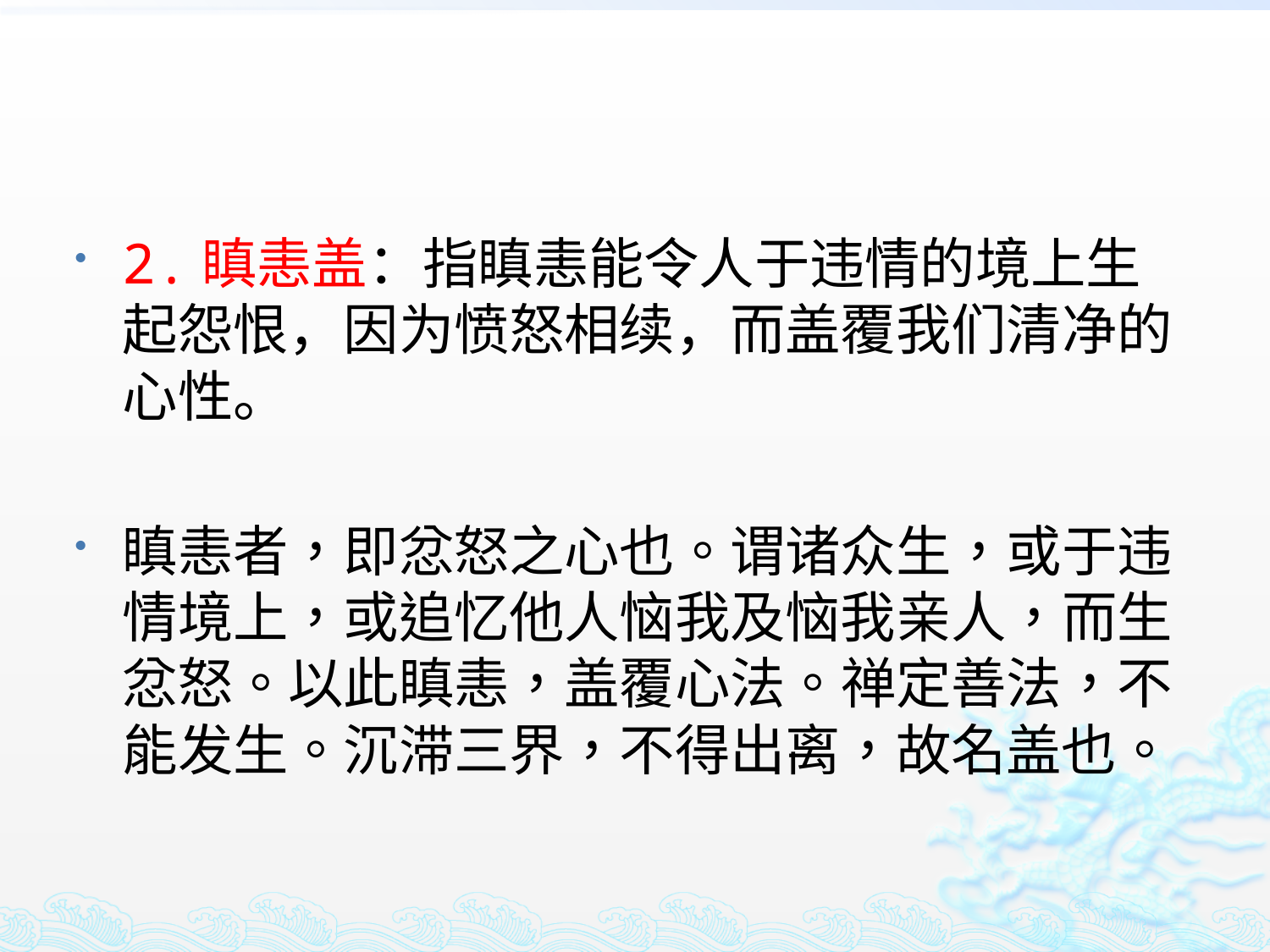

2.瞋恚盖：指瞋恚能令人于违情的境上生起怨恨，因为愤怒相续，而盖覆我们清净的心性。

瞋恚者，即忿怒之心也。谓诸众生，或于违情境上，或追忆他人恼我及恼我亲人，而生忿怒。以此瞋恚，盖覆心法。禅定善法，不能发生。沉滞三界，不得出离，故名盖也。